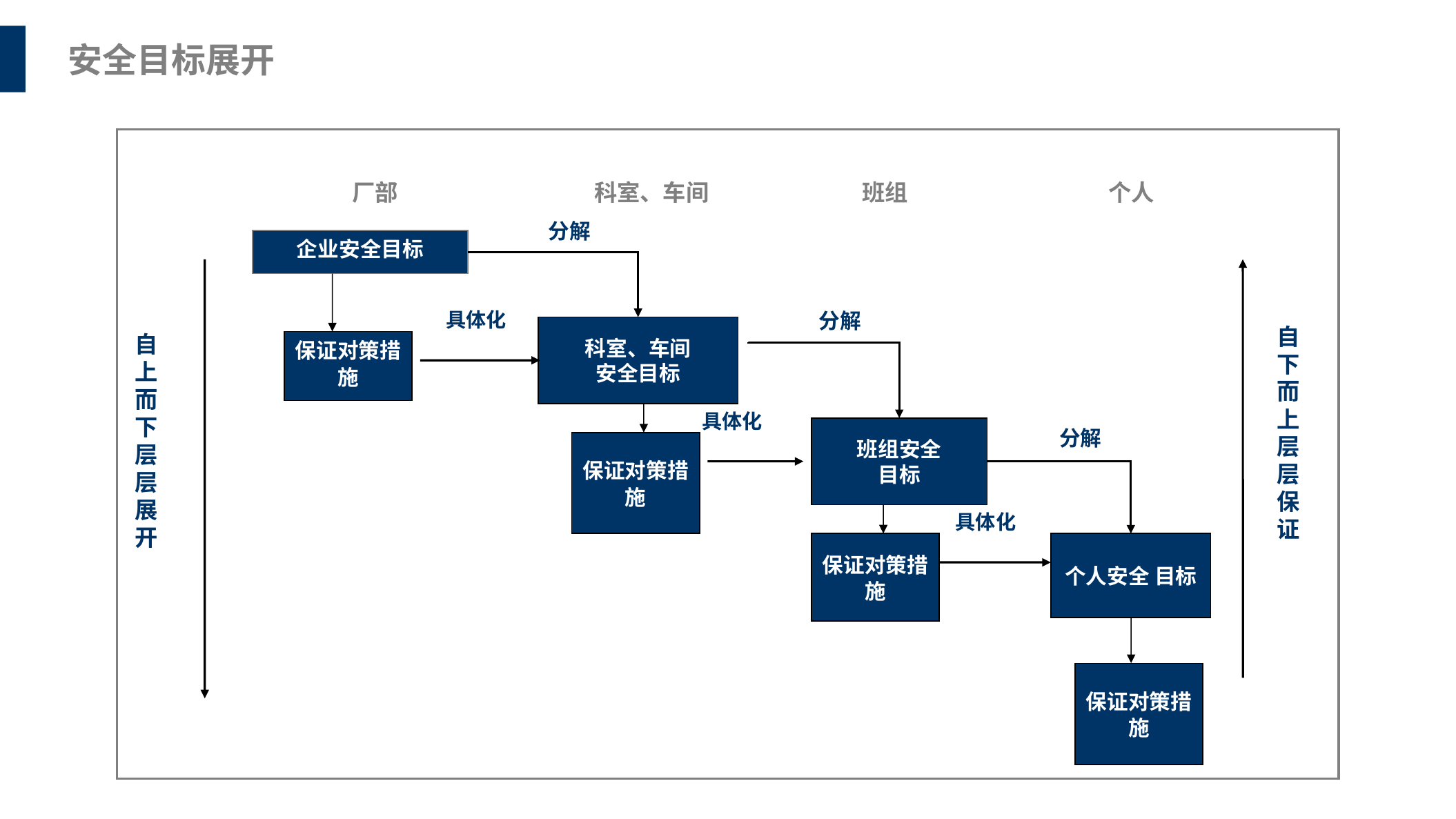

安全目标展开

厂部
科室、车间
班组
个人
分解
企业安全目标

具体化
     分解
科室、车间
安全目标
自下而上层层保证
自上而下层层展开
保证对策措施

具体化
班组安全
目标
分解
保证对策措施

  具体化
保证对策措施
个人安全 目标

保证对策措施